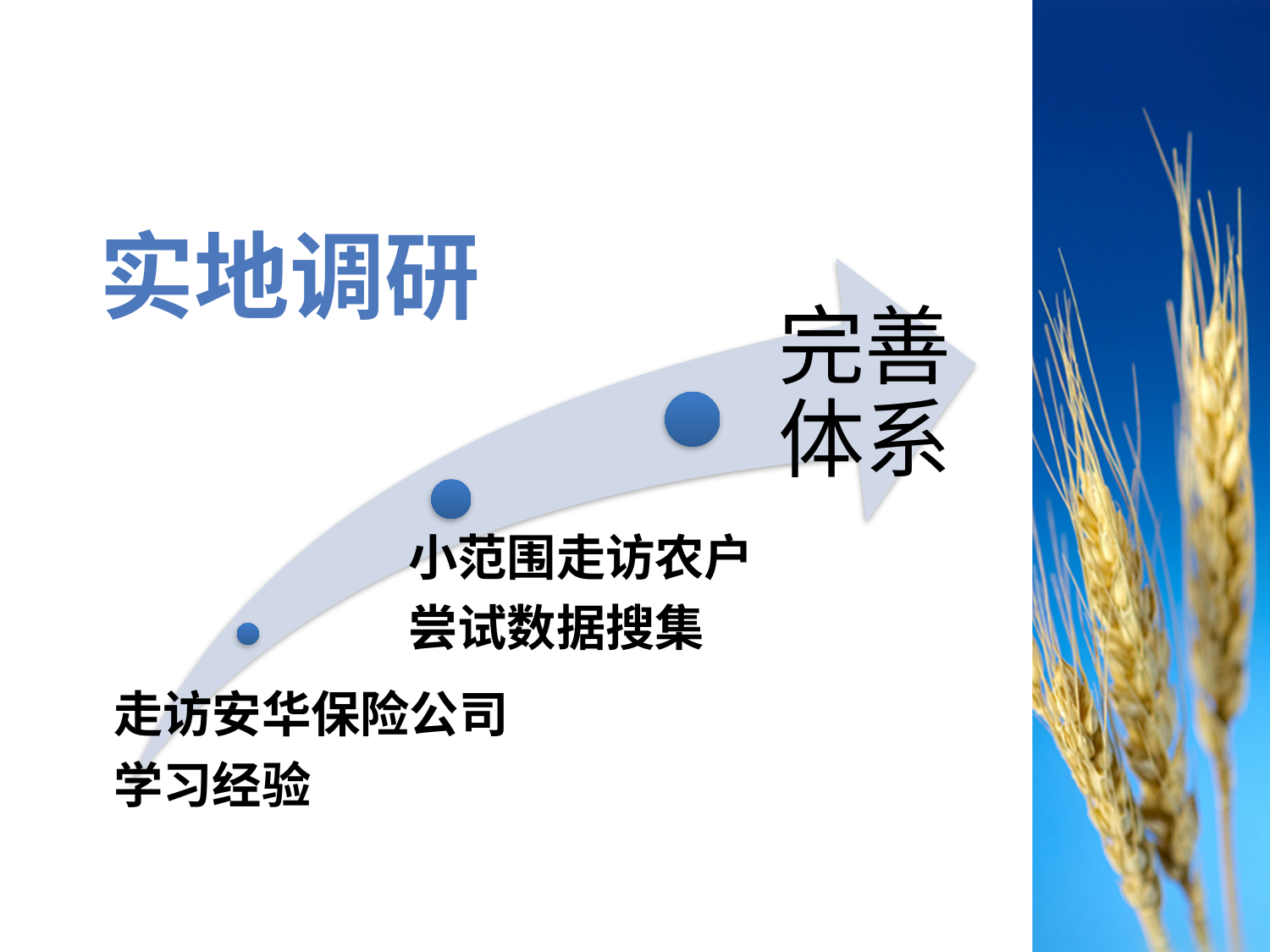

走访安华保险公司
学习经验
小范围走访农户
尝试数据搜集
完善体系
实地调研